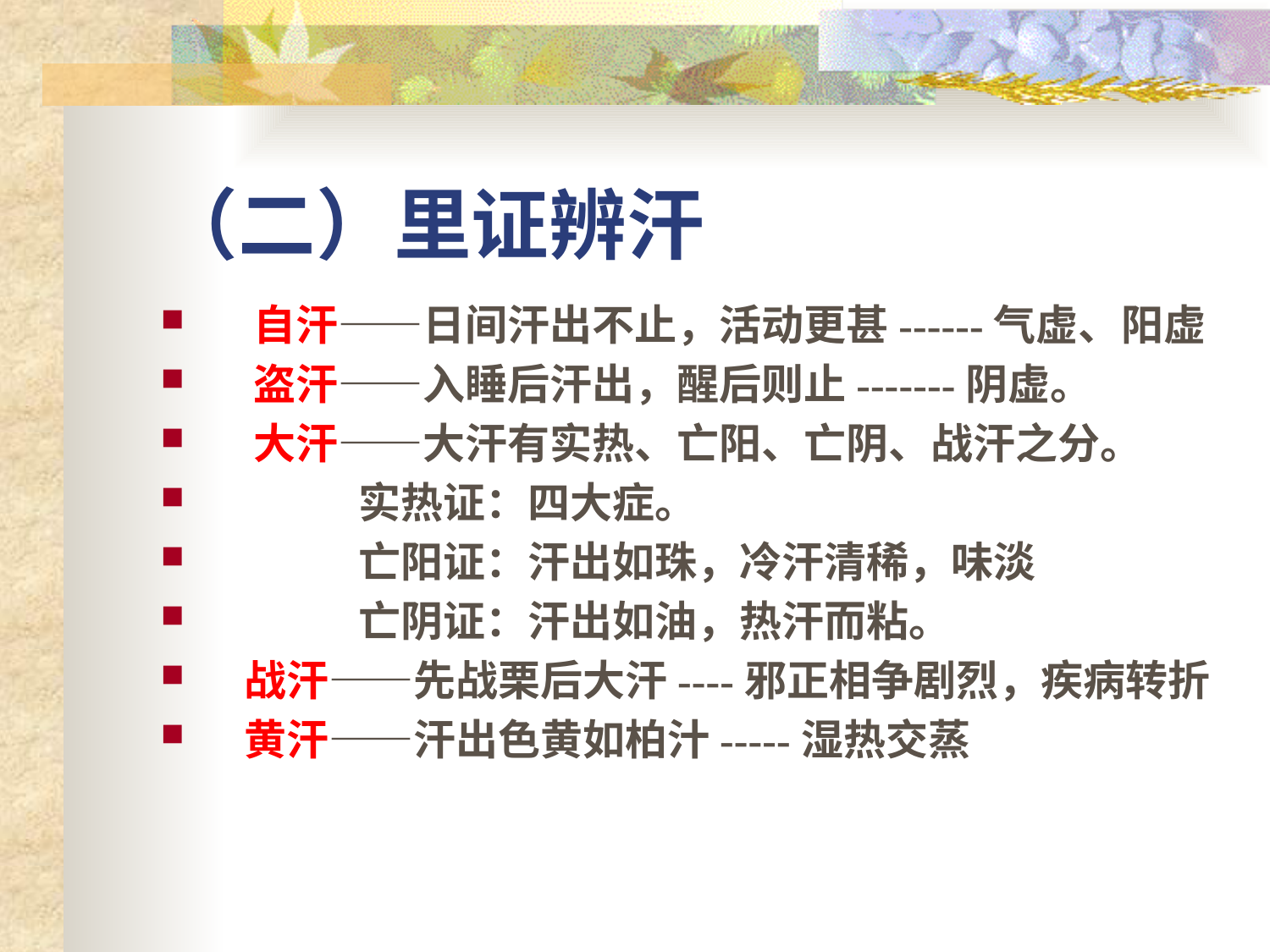

# （二）里证辨汗
  自汗——日间汗出不止，活动更甚------气虚、阳虚
  盗汗——入睡后汗出，醒后则止-------阴虚。
  大汗——大汗有实热、亡阳、亡阴、战汗之分。
             实热证：四大症。
             亡阳证：汗出如珠，冷汗清稀，味淡
             亡阴证：汗出如油，热汗而粘。
 战汗——先战栗后大汗----邪正相争剧烈，疾病转折
 黄汗——汗出色黄如柏汁-----湿热交蒸